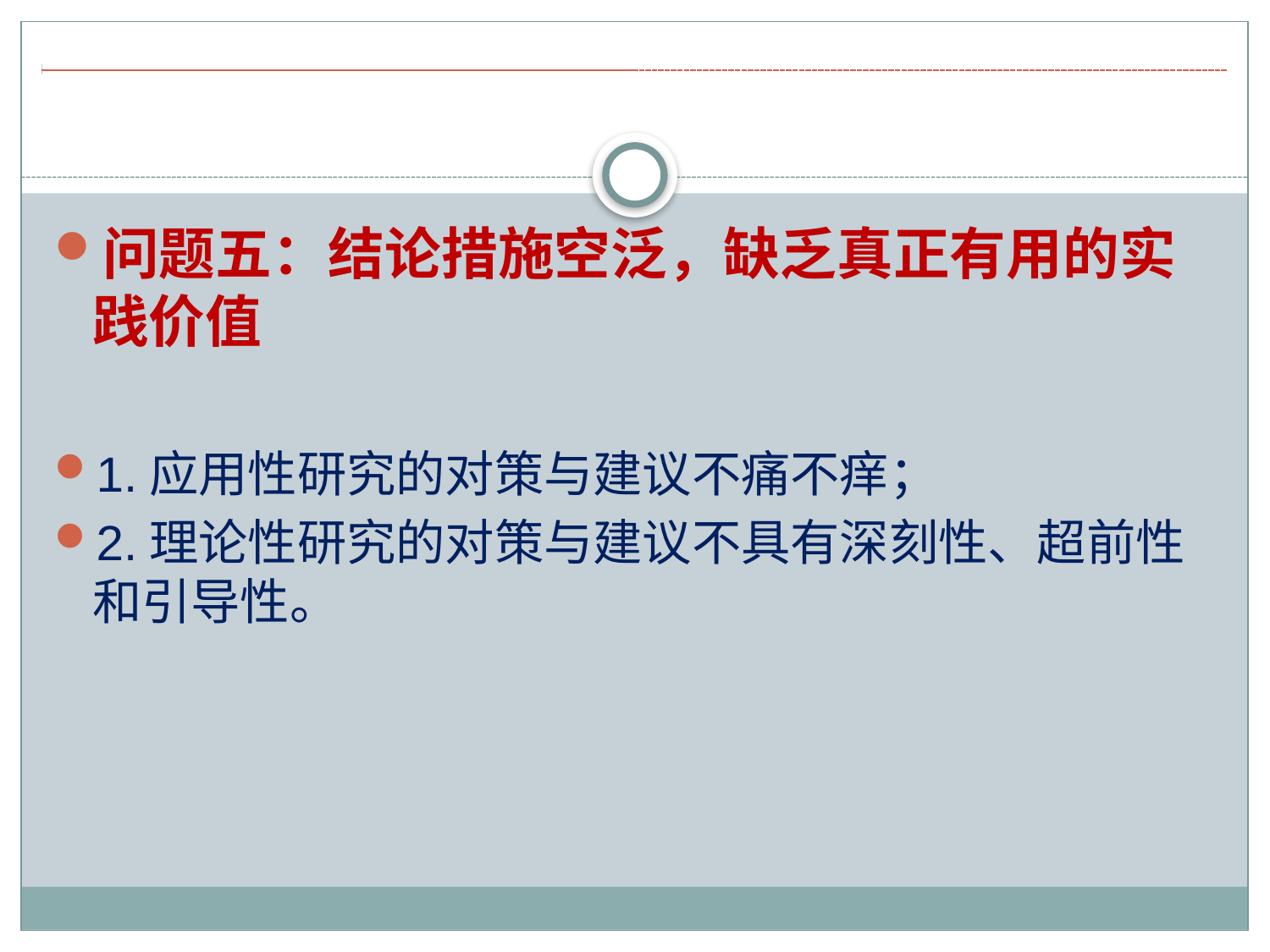

二、课题结项需要注意的问题与矫正
问题五：结论措施空泛，缺乏真正有用的实践价值

1.应用性研究的对策与建议不痛不痒；
2.理论性研究的对策与建议不具有深刻性、超前性和引导性。